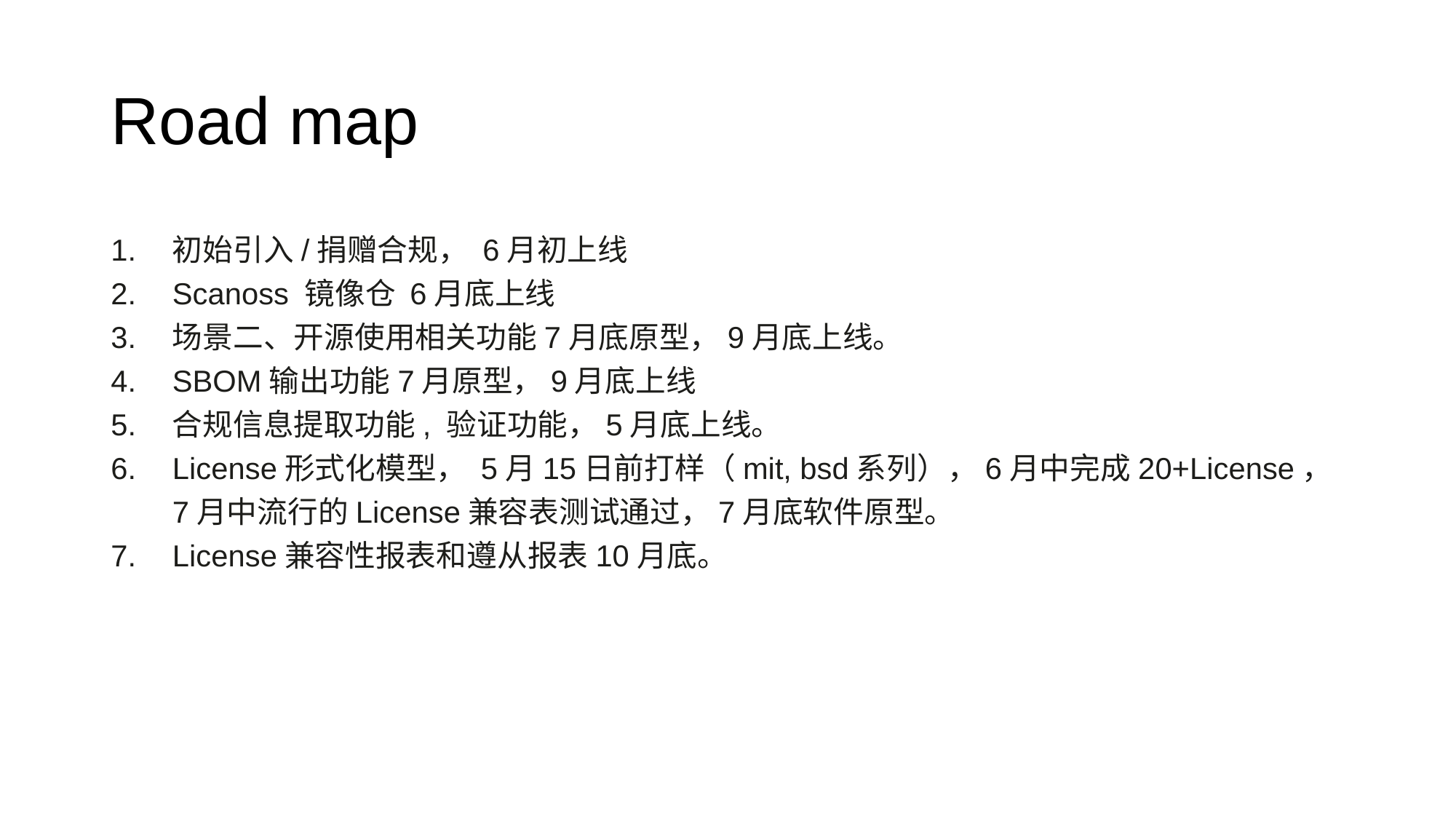

# Road map
初始引入/捐赠合规， 6月初上线
Scanoss 镜像仓 6月底上线
场景二、开源使用相关功能7月底原型，9月底上线。
SBOM输出功能7月原型，9月底上线
合规信息提取功能, 验证功能，5月底上线。
License形式化模型， 5月15日前打样（mit, bsd系列），6月中完成20+License，7月中流行的License兼容表测试通过，7月底软件原型。
License兼容性报表和遵从报表10月底。